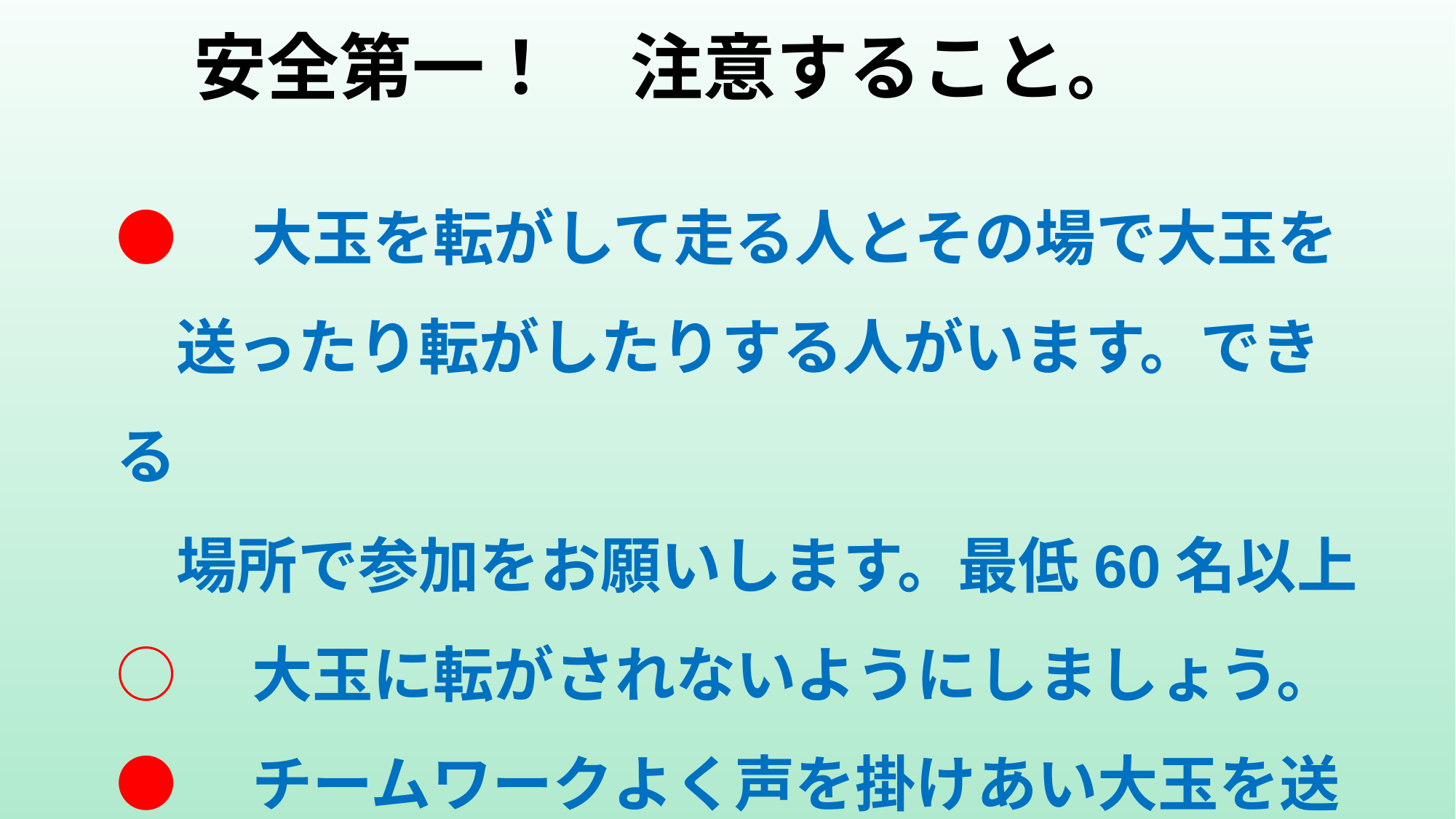

安全第一！　注意すること。
●　大玉を転がして走る人とその場で大玉を
　送ったり転がしたりする人がいます。できる
　場所で参加をお願いします。最低60名以上
○　大玉に転がされないようにしましょう。
●　チームワークよく声を掛けあい大玉を送り
　ましょう。